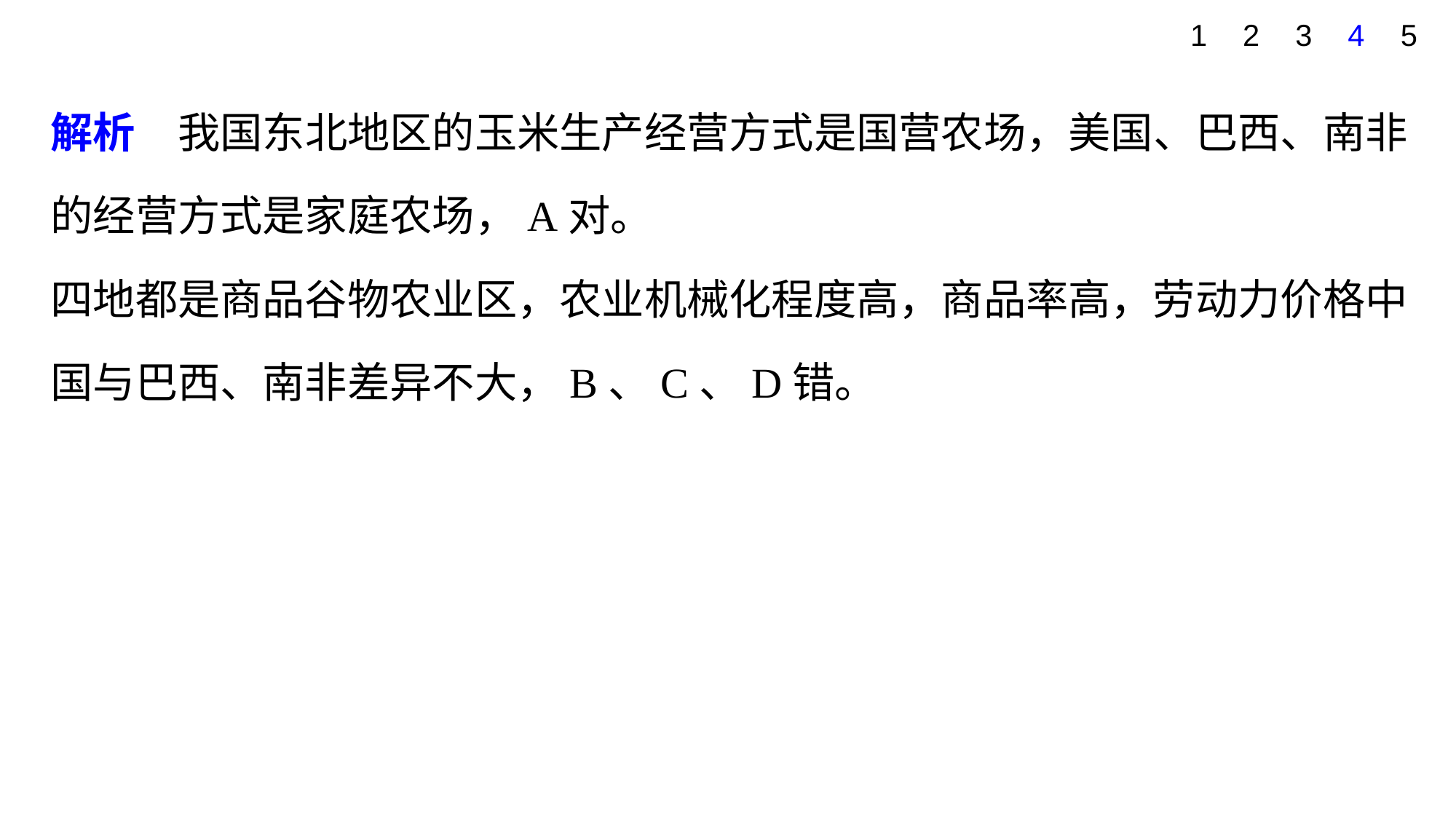

1
2
3
4
5
解析　我国东北地区的玉米生产经营方式是国营农场，美国、巴西、南非的经营方式是家庭农场，A对。
四地都是商品谷物农业区，农业机械化程度高，商品率高，劳动力价格中国与巴西、南非差异不大，B、C、D错。